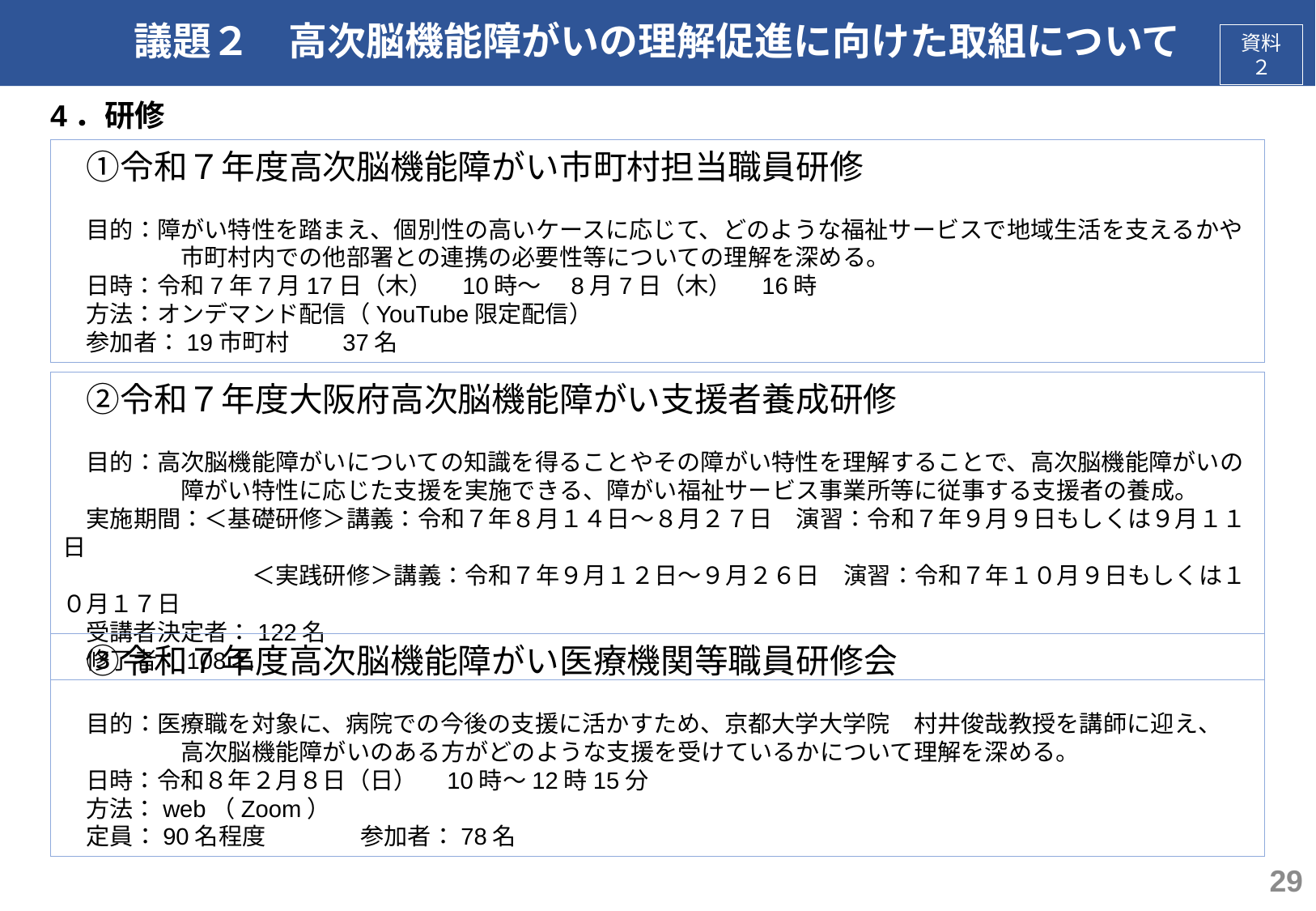

議題２　高次脳機能障がいの理解促進に向けた取組について
資料２
資料２
4．研修
　①令和７年度高次脳機能障がい市町村担当職員研修

　目的：障がい特性を踏まえ、個別性の高いケースに応じて、どのような福祉サービスで地域生活を支えるかや
　　　　　市町村内での他部署との連携の必要性等についての理解を深める。
　日時：令和7年7月17日（木）　10時～　8月7日（木）　16時
　方法：オンデマンド配信（YouTube限定配信）
　参加者：19市町村　　37名
　②令和７年度大阪府高次脳機能障がい支援者養成研修

　目的：高次脳機能障がいについての知識を得ることやその障がい特性を理解することで、高次脳機能障がいの
　　　　　障がい特性に応じた支援を実施できる、障がい福祉サービス事業所等に従事する支援者の養成。
　実施期間：＜基礎研修＞講義：令和７年８月１４日～８月２７日　演習：令和７年９月９日もしくは９月１１日
　　　　　　　　＜実践研修＞講義：令和７年９月１２日～９月２６日　演習：令和７年１０月９日もしくは１０月１７日
　受講者決定者：122名
　修了者：108名
　③令和７年度高次脳機能障がい医療機関等職員研修会

　目的：医療職を対象に、病院での今後の支援に活かすため、京都大学大学院　村井俊哉教授を講師に迎え、
　　　　　高次脳機能障がいのある方がどのような支援を受けているかについて理解を深める。
　日時：令和８年２月８日（日）　10時～12時15分
　方法：web（Zoom）
　定員：90名程度　　　　参加者：78名
29